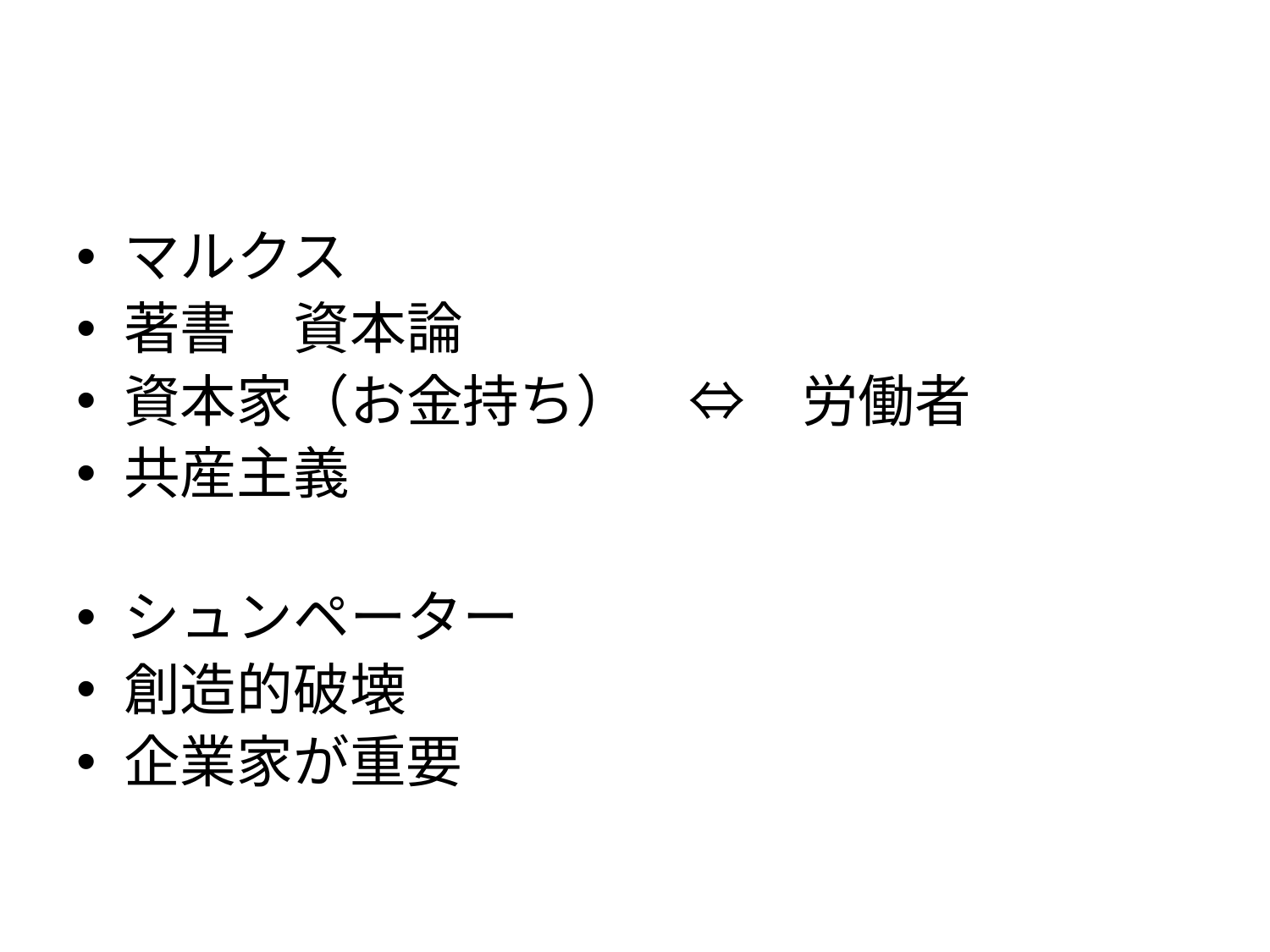

#
マルクス
著書　資本論
資本家（お金持ち）　⇔　労働者
共産主義

シュンペーター
創造的破壊
企業家が重要